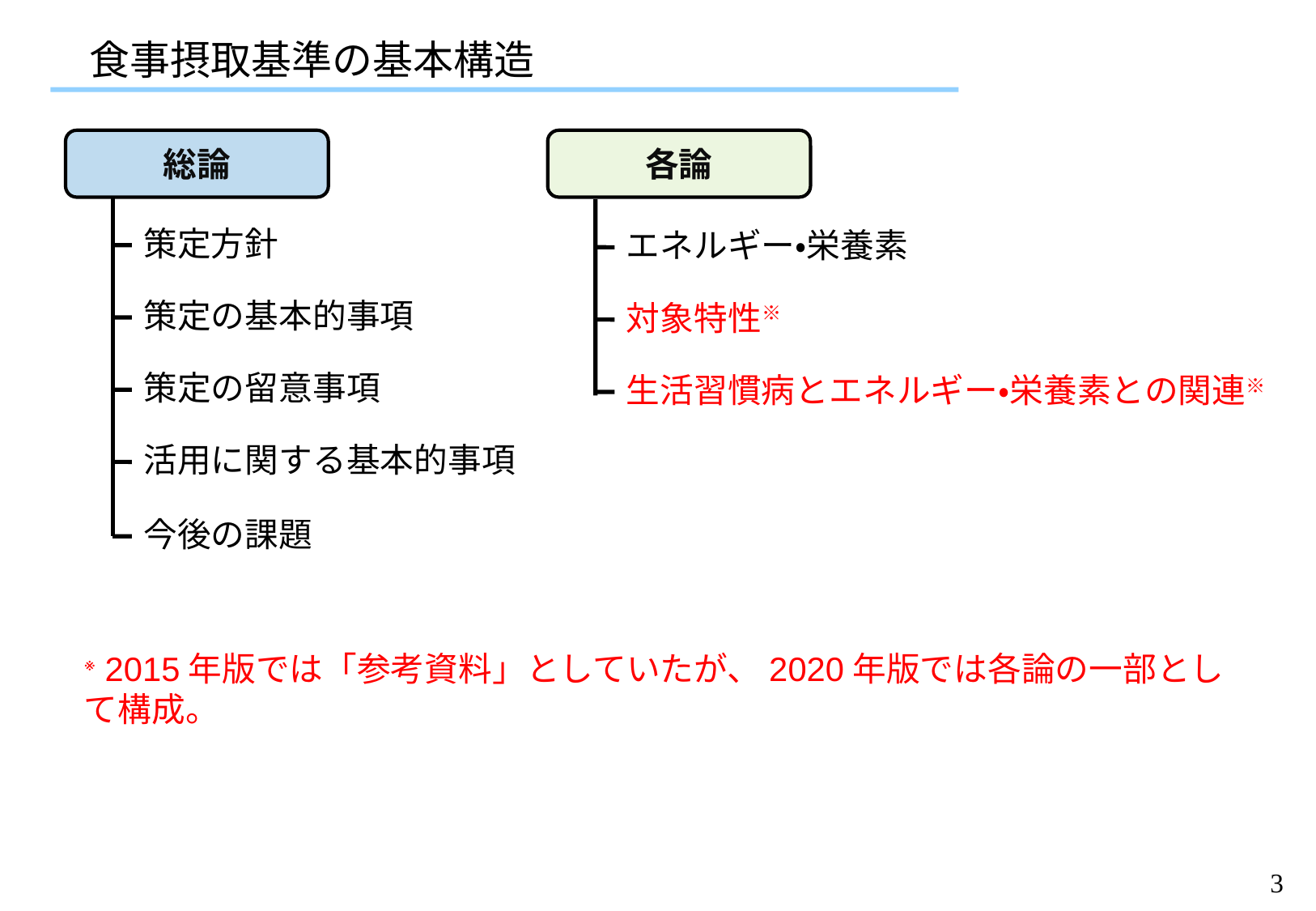

食事摂取基準の基本構造

総論
各論

策定方針
エネルギー・栄養素

策定の基本的事項
対象特性※

策定の留意事項
生活習慣病とエネルギー・栄養素との関連※

活用に関する基本的事項

今後の課題

※ 2015年版では「参考資料」としていたが、2020年版では各論の一部として構成。
3